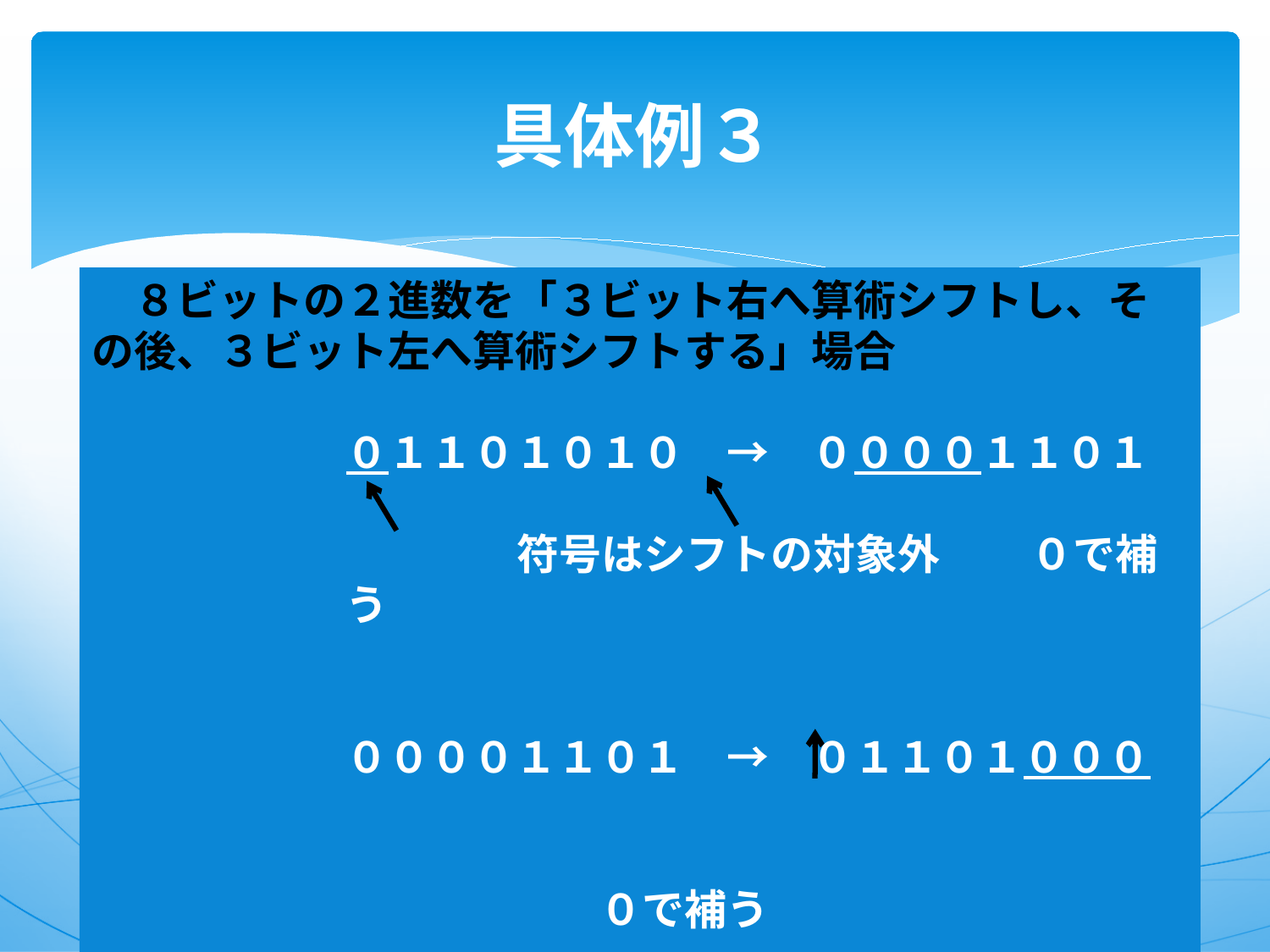

# 具体例３
　８ビットの２進数を「３ビット右へ算術シフトし、その後、３ビット左へ算術シフトする」場合

０１１０１０１０　→　００００１１０１

        　　符号はシフトの対象外     　０で補う

００００１１０１　→　０１１０１０００

　　　　　　　　　　　　　　　　　　　　　　　　　０で補う